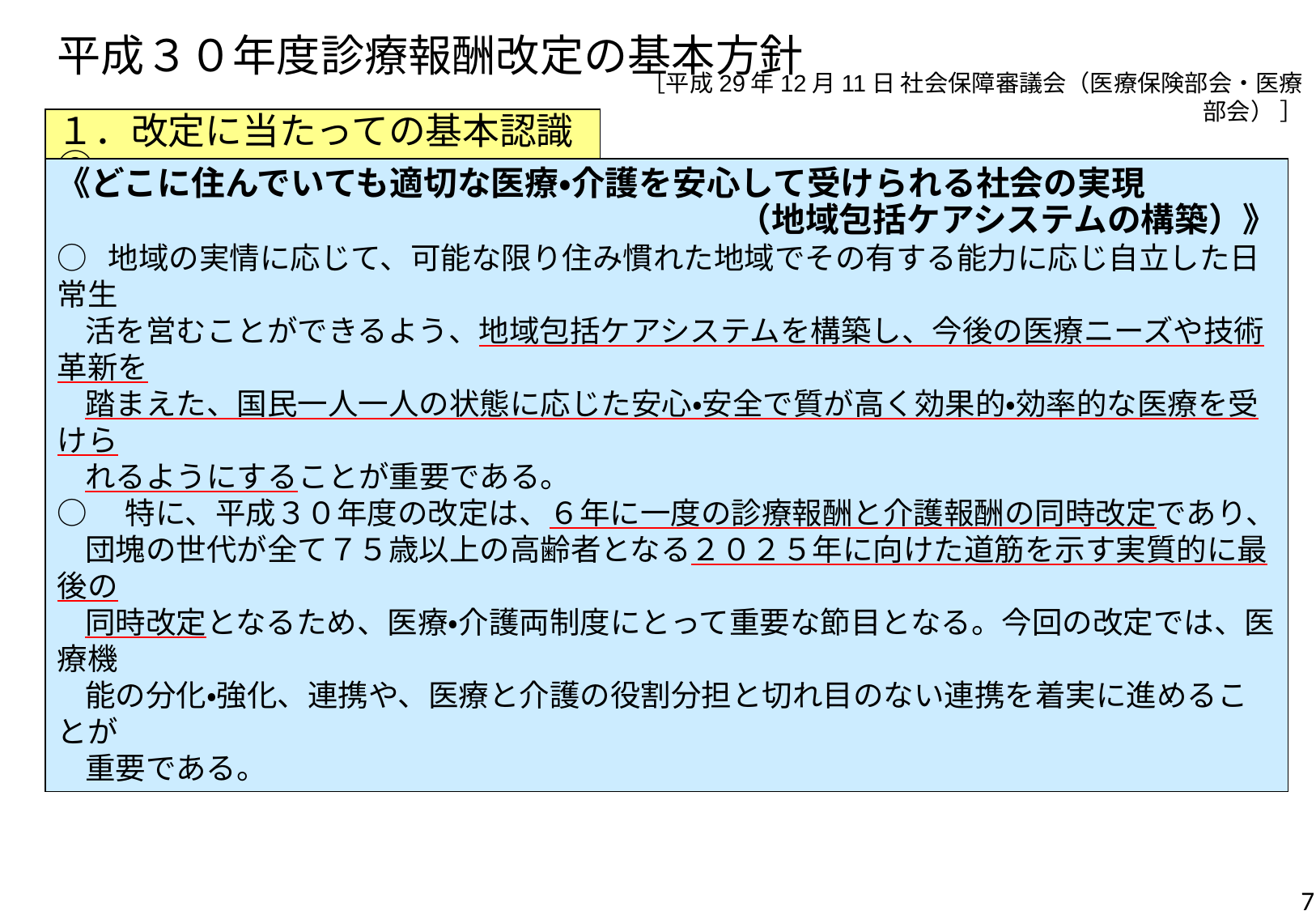

# 平成３０年度診療報酬改定の基本方針
［平成29年12月11日 社会保障審議会（医療保険部会・医療部会） ］
１．改定に当たっての基本認識②
《どこに住んでいても適切な医療・介護を安心して受けられる社会の実現
（地域包括ケアシステムの構築）》
○  地域の実情に応じて、可能な限り住み慣れた地域でその有する能力に応じ自立した日常生
   活を営むことができるよう、地域包括ケアシステムを構築し、今後の医療ニーズや技術革新を
   踏まえた、国民一人一人の状態に応じた安心・安全で質が高く効果的・効率的な医療を受けら
   れるようにすることが重要である。
○　特に、平成３０年度の改定は、６年に一度の診療報酬と介護報酬の同時改定であり、
   団塊の世代が全て７５歳以上の高齢者となる２０２５年に向けた道筋を示す実質的に最後の
   同時改定となるため、医療・介護両制度にとって重要な節目となる。今回の改定では、医療機
   能の分化・強化、連携や、医療と介護の役割分担と切れ目のない連携を着実に進めることが
   重要である。
7